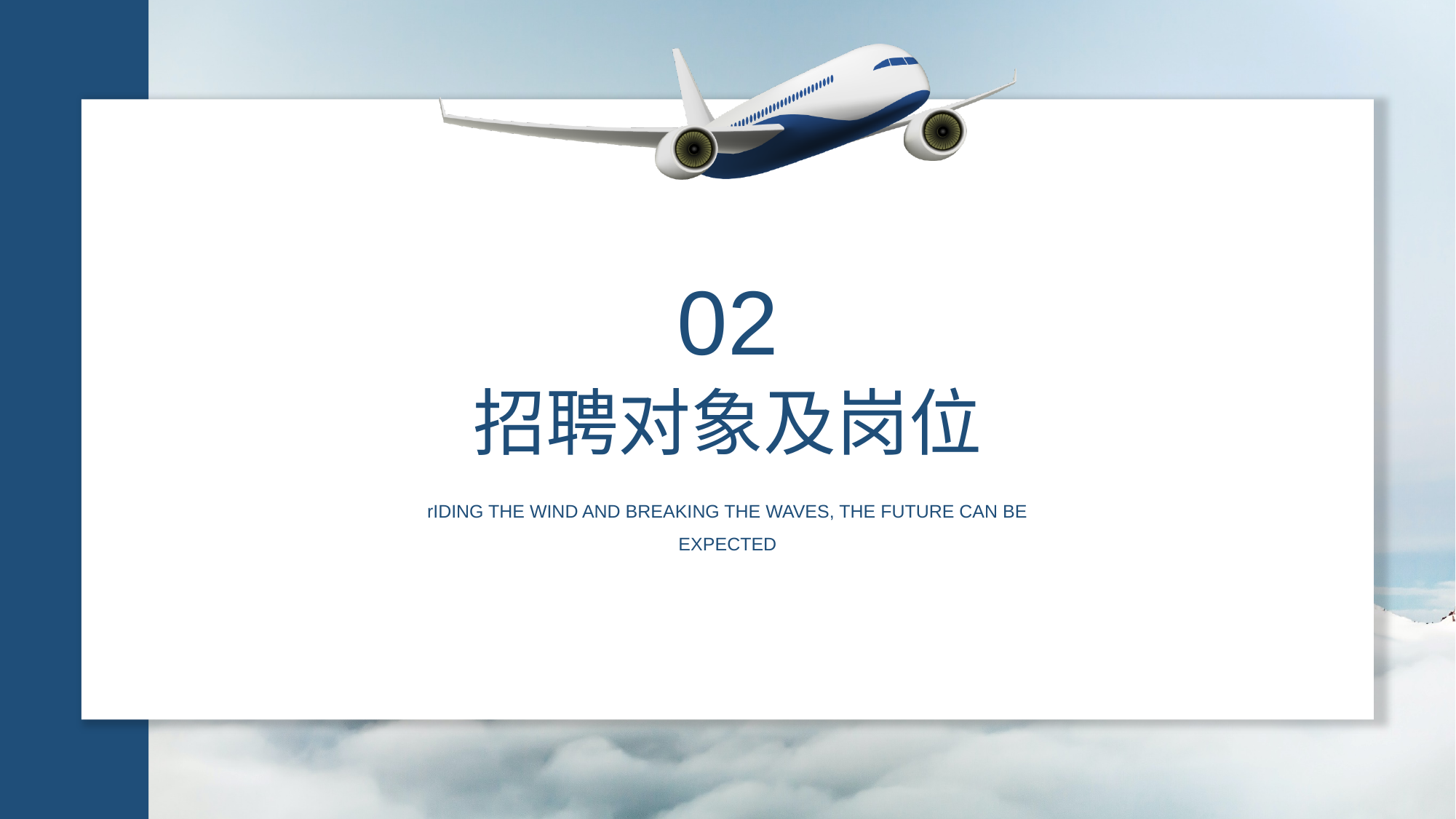

02
招聘对象及岗位
rIDING THE WIND AND BREAKING THE WAVES, THE FUTURE CAN BE EXPECTED